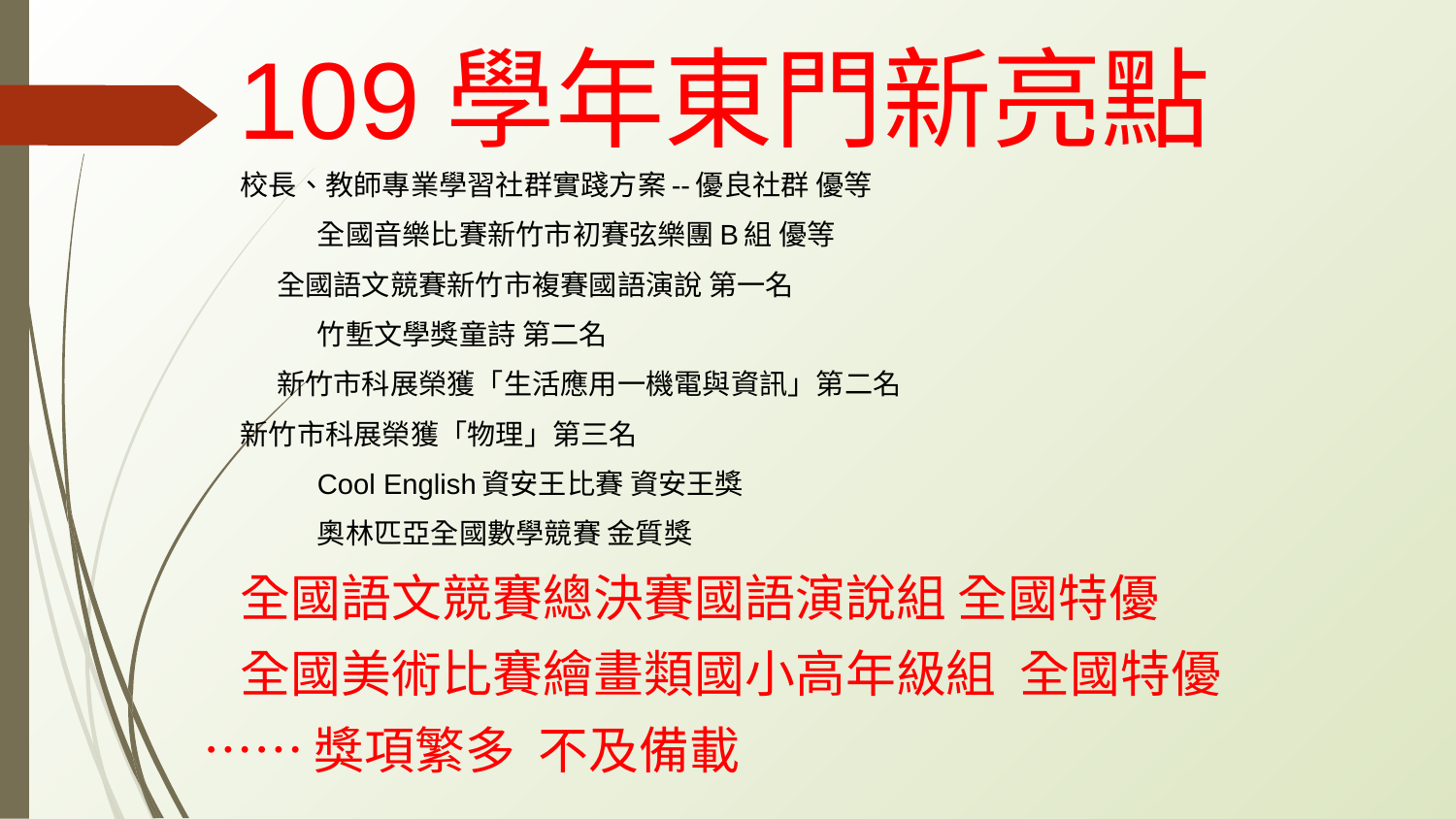

# 109學年東門新亮點
     校長、教師專業學習社群實踐方案--優良社群 優等
	全國音樂比賽新竹市初賽弦樂團B組 優等
全國語文競賽新竹市複賽國語演說 第一名
	竹塹文學獎童詩 第二名
新竹市科展榮獲「生活應用一機電與資訊」第二名
     新竹市科展榮獲「物理」第三名
	Cool English資安王比賽 資安王獎
	奧林匹亞全國數學競賽 金質獎
     全國語文競賽總決賽國語演說組 全國特優
     全國美術比賽繪畫類國小高年級組  全國特優
……獎項繁多  不及備載